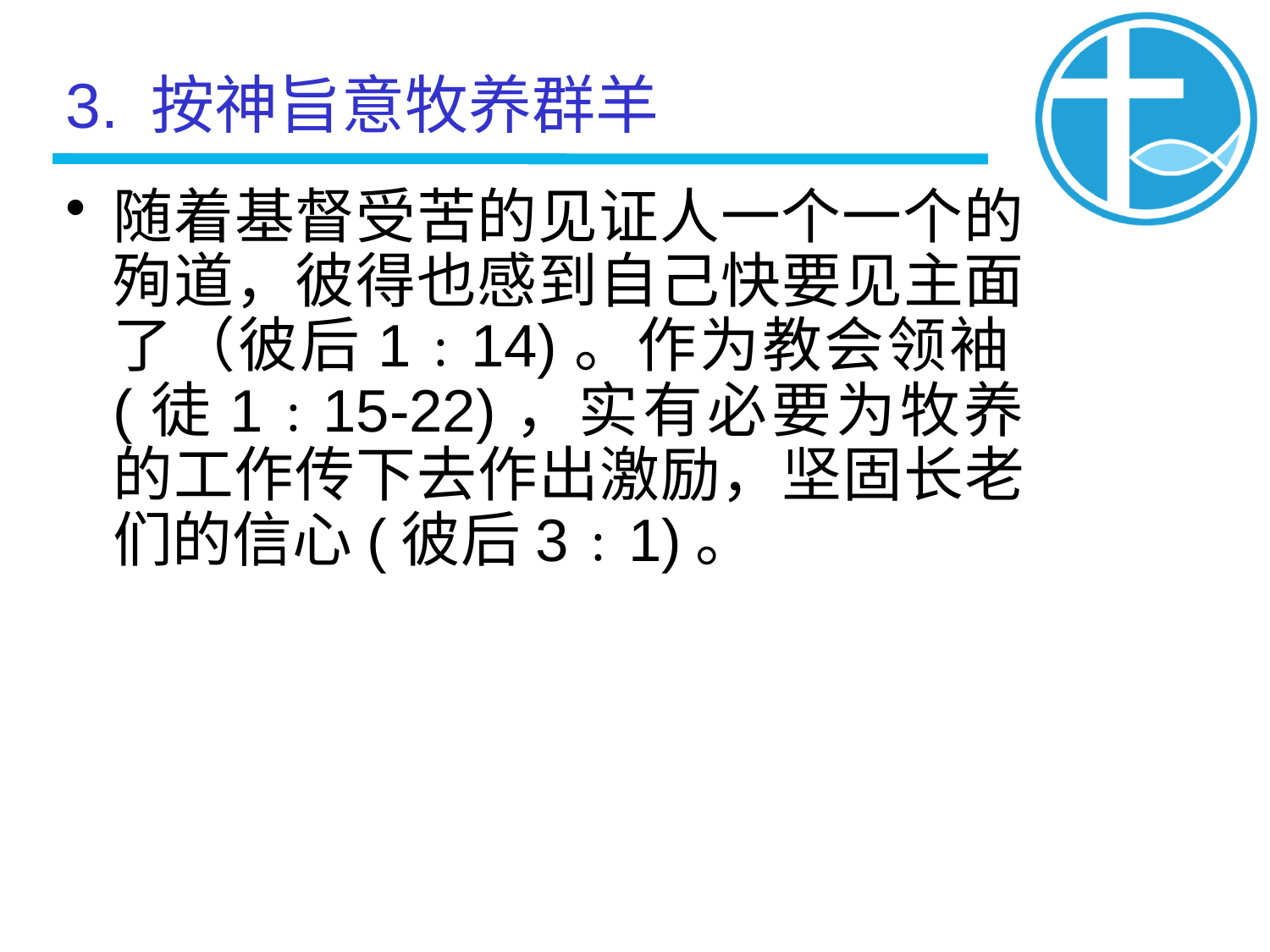

3. 按神旨意牧养群羊
随着基督受苦的见证人一个一个的殉道，彼得也感到自己快要见主面了（彼后1﹕14)。作为教会领袖(徒1﹕15-22)，实有必要为牧养的工作传下去作出激励，坚固长老们的信心(彼后3﹕1)。